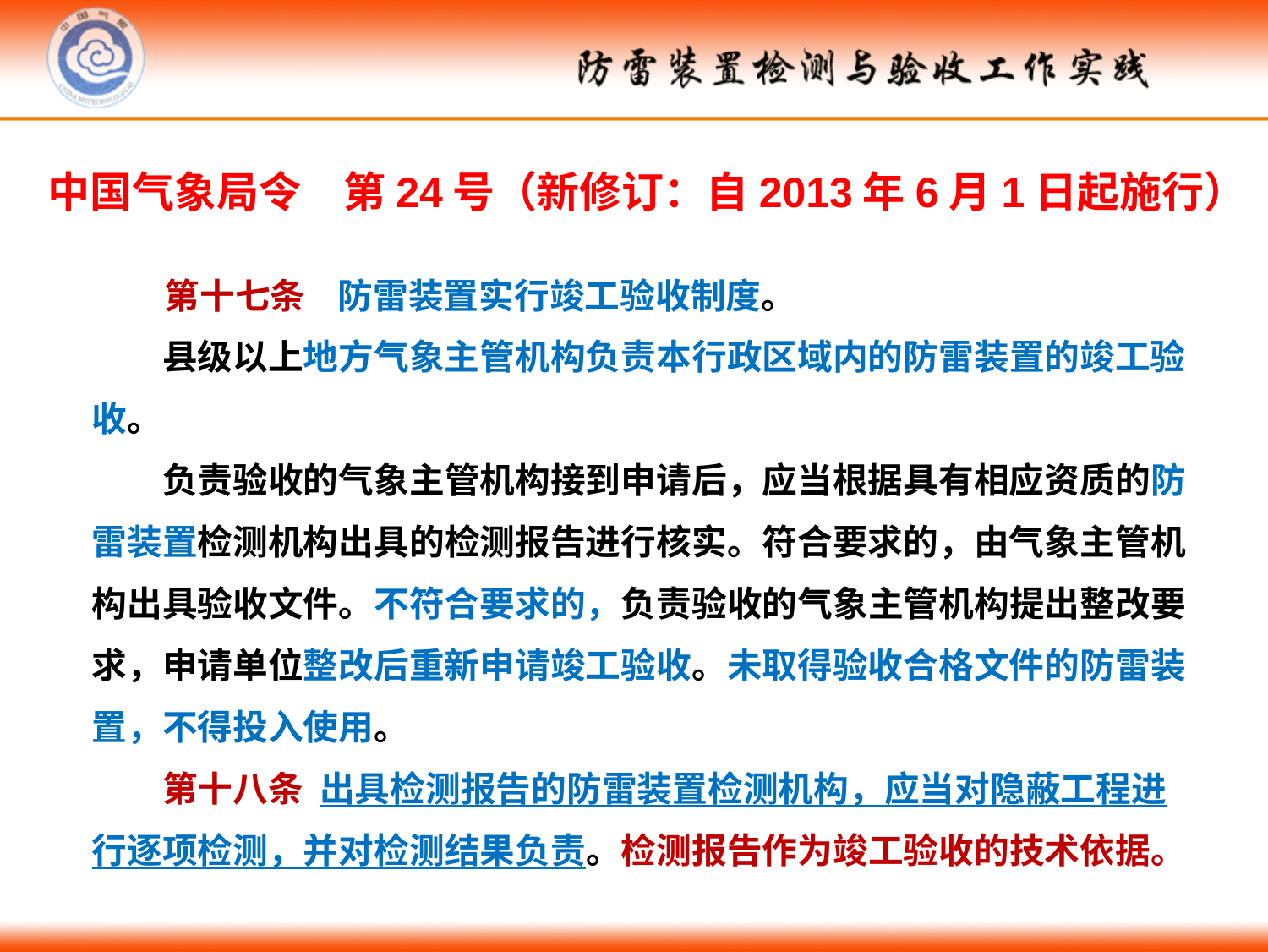

中国气象局令　第24号（新修订：自2013年6月1日起施行）
        第十七条    防雷装置实行竣工验收制度。
　　县级以上地方气象主管机构负责本行政区域内的防雷装置的竣工验收。
　　负责验收的气象主管机构接到申请后，应当根据具有相应资质的防雷装置检测机构出具的检测报告进行核实。符合要求的，由气象主管机构出具验收文件。不符合要求的，负责验收的气象主管机构提出整改要求，申请单位整改后重新申请竣工验收。未取得验收合格文件的防雷装置，不得投入使用。
　　第十八条  出具检测报告的防雷装置检测机构，应当对隐蔽工程进行逐项检测，并对检测结果负责。检测报告作为竣工验收的技术依据。